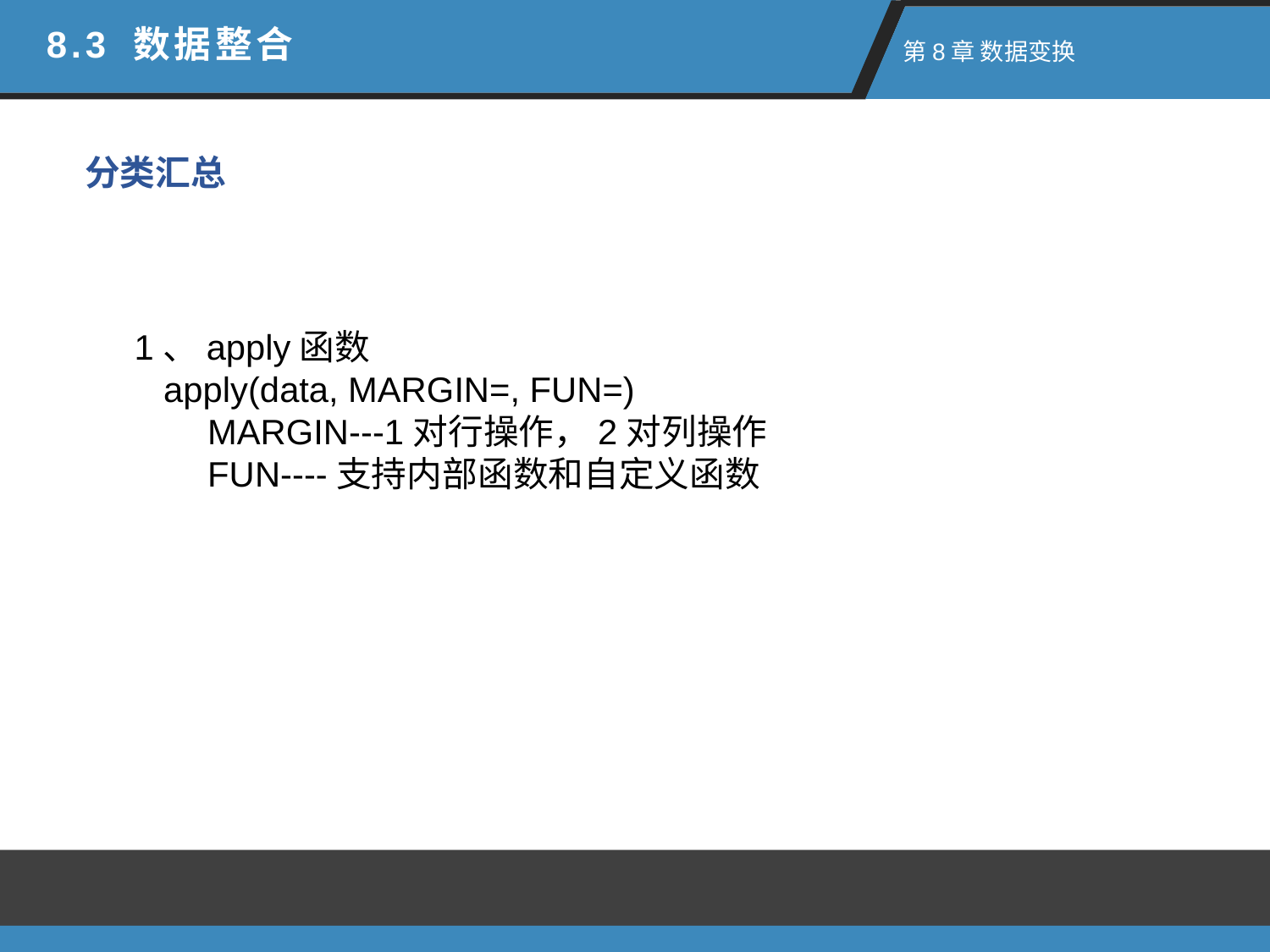

8.3 数据整合
  第8章 数据变换
分类汇总
1、apply函数
   apply(data, MARGIN=, FUN=)
 MARGIN---1对行操作，2对列操作
 FUN----支持内部函数和自定义函数